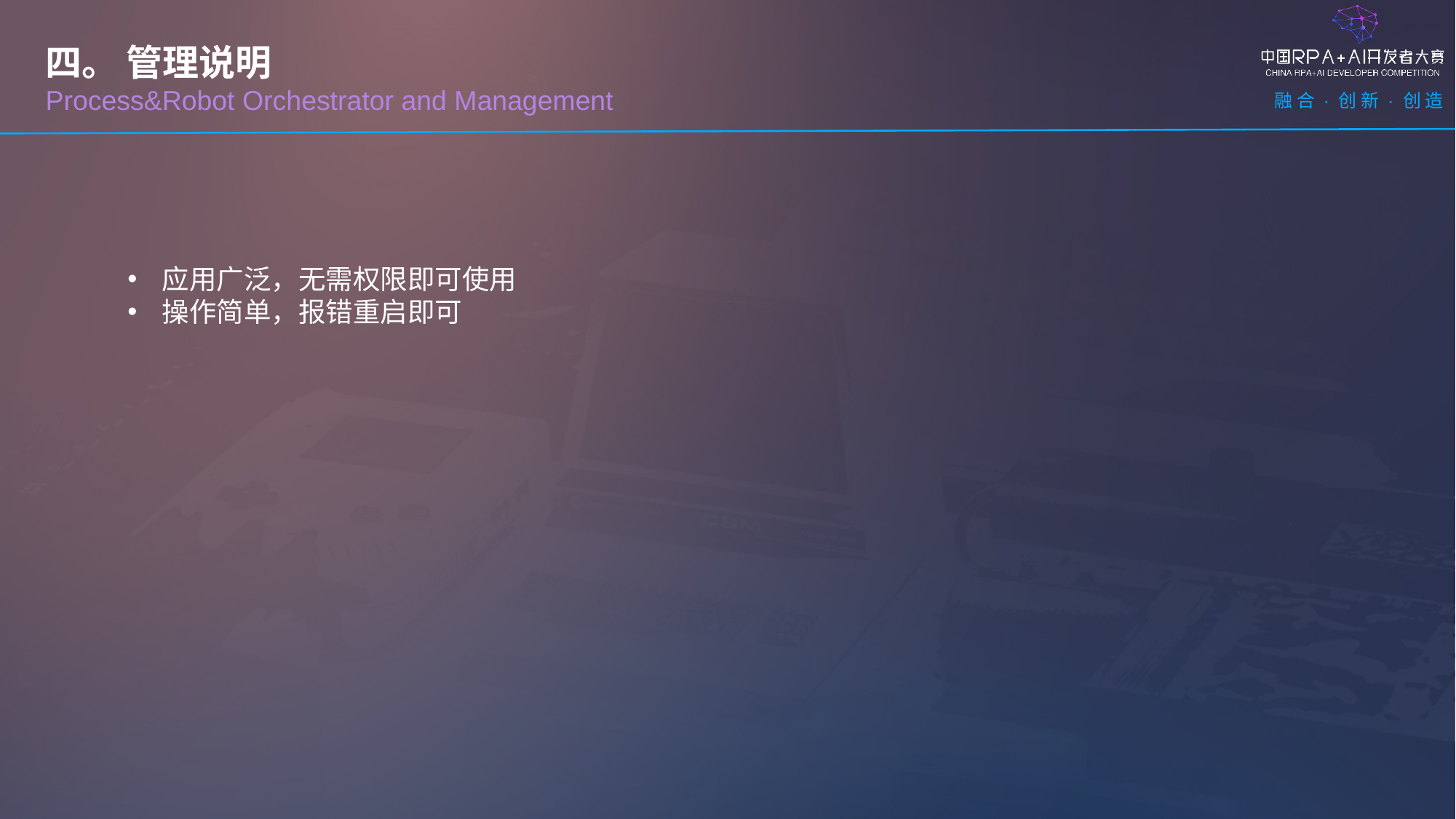

四。 管理说明
Process&Robot Orchestrator and Management
应用广泛，无需权限即可使用
操作简单，报错重启即可